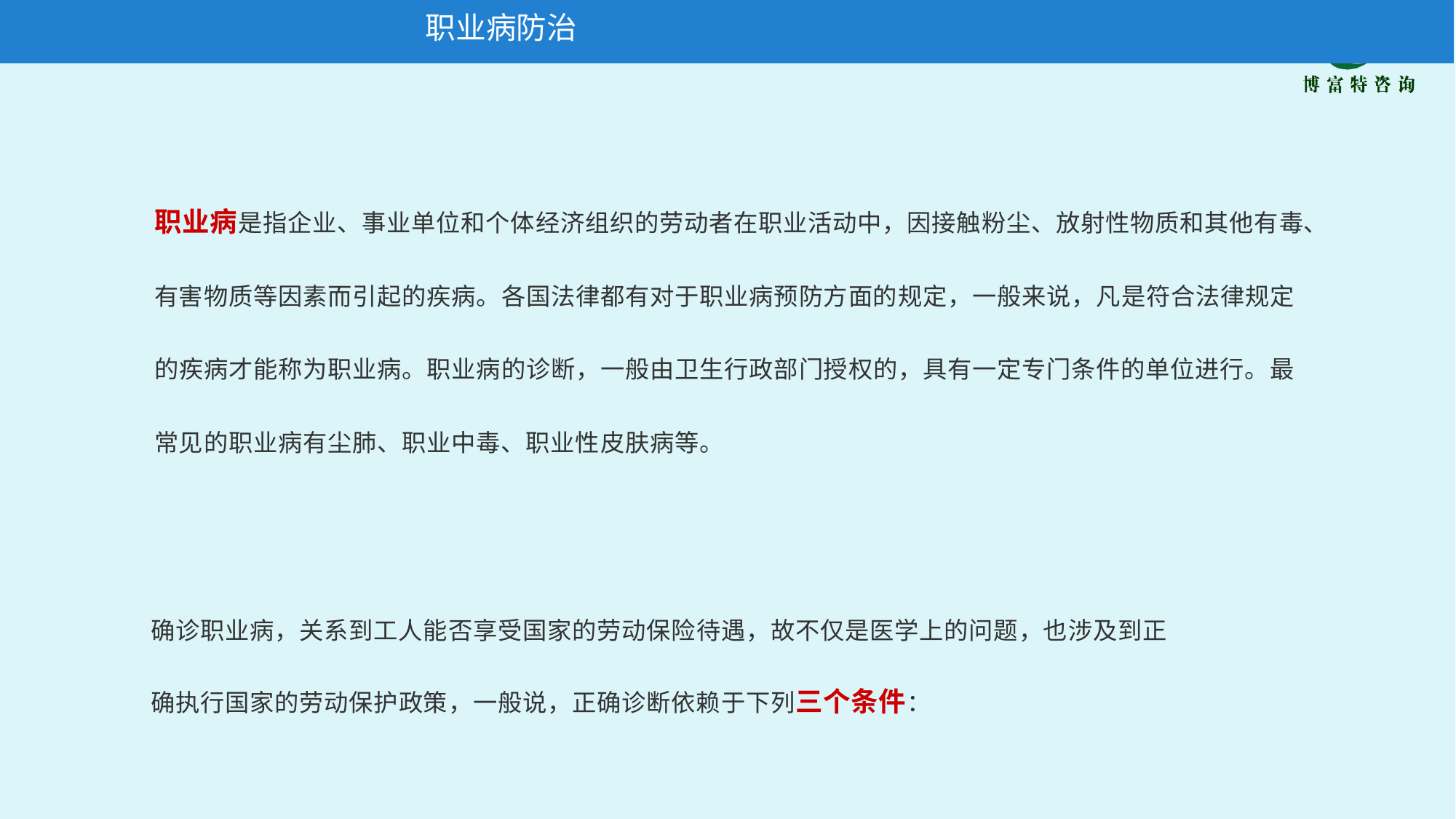

职业病防治
职业病是指企业、事业单位和个体经济组织的劳动者在职业活动中，因接触粉尘、放射性物质和其他有毒、

有害物质等因素而引起的疾病。各国法律都有对于职业病预防方面的规定，一般来说，凡是符合法律规定

的疾病才能称为职业病。职业病的诊断，一般由卫生行政部门授权的，具有一定专门条件的单位进行。最

常见的职业病有尘肺、职业中毒、职业性皮肤病等。
确诊职业病，关系到工人能否享受国家的劳动保险待遇，故不仅是医学上的问题，也涉及到正

确执行国家的劳动保护政策，一般说，正确诊断依赖于下列三个条件：